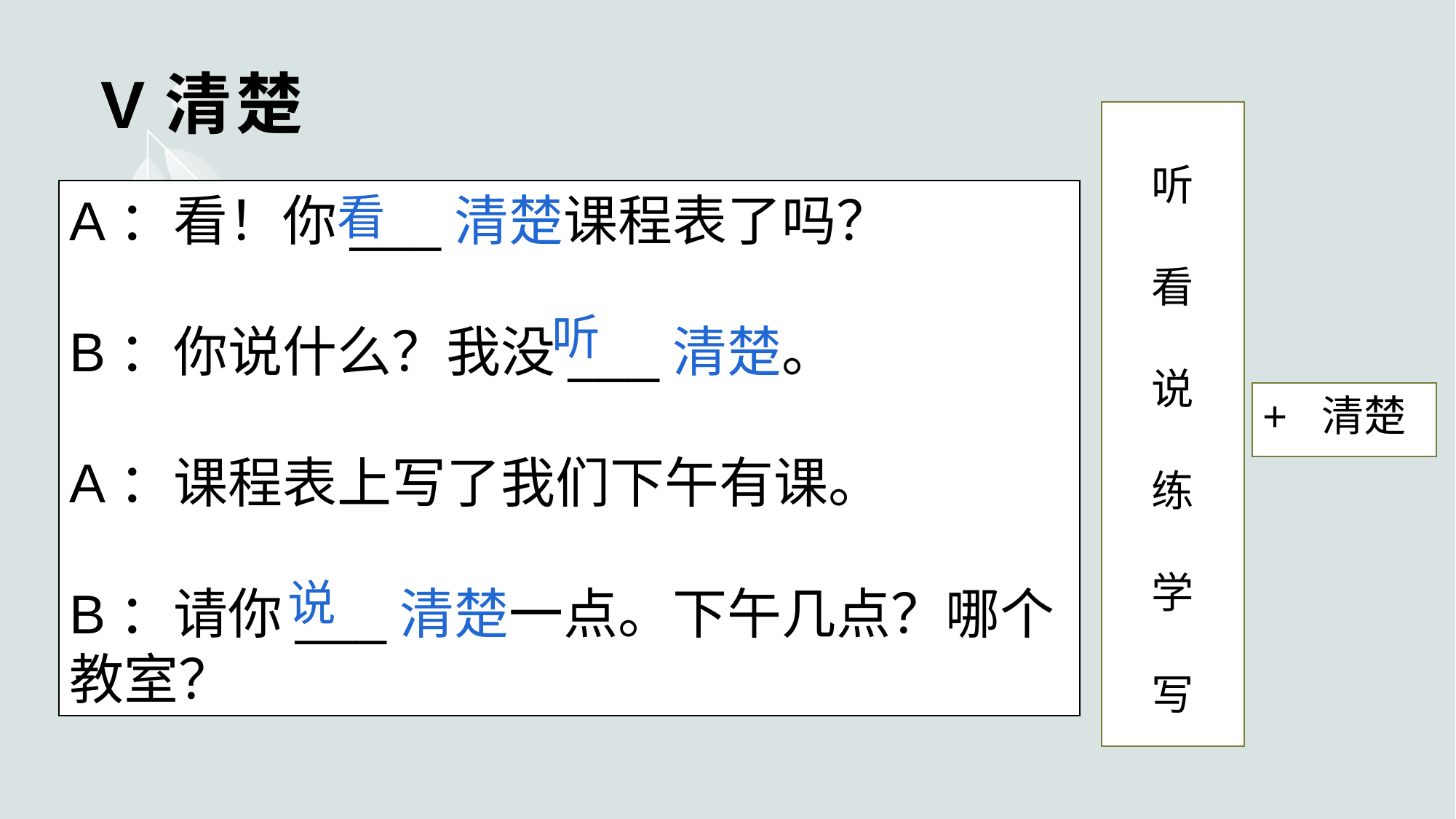

# V清楚

听

看

说

练

学

写

A：看！你___清楚课程表了吗？

B：你说什么？我没___清楚。

A：课程表上写了我们下午有课。

B：请你___清楚一点。下午几点？哪个教室？
看
听
+  清楚
说